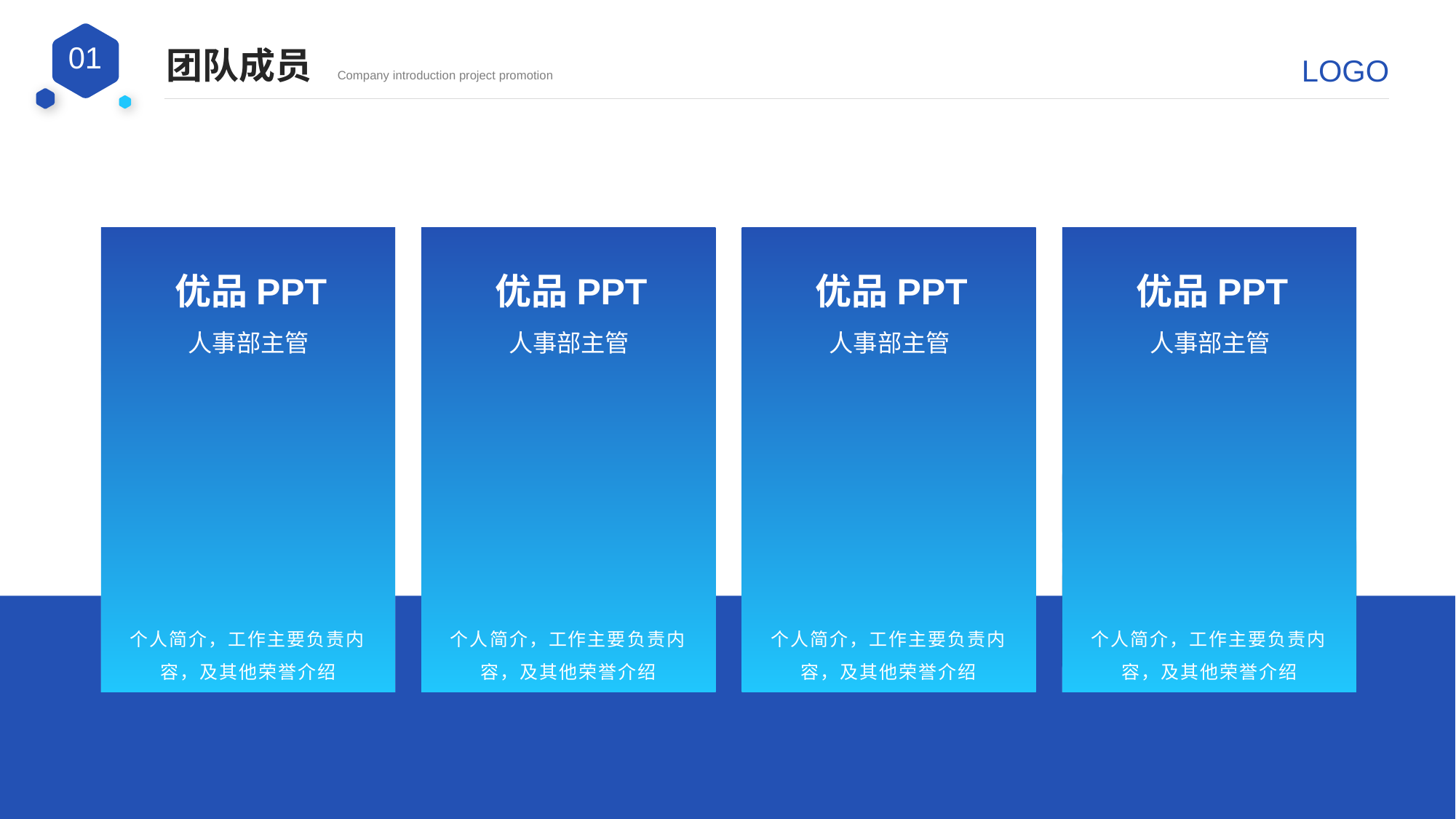

团队成员
Company introduction project promotion

优品PPT
优品PPT
优品PPT
优品PPT
人事部主管
人事部主管
人事部主管
人事部主管

个人简介，工作主要负责内容，及其他荣誉介绍
个人简介，工作主要负责内容，及其他荣誉介绍
个人简介，工作主要负责内容，及其他荣誉介绍
个人简介，工作主要负责内容，及其他荣誉介绍